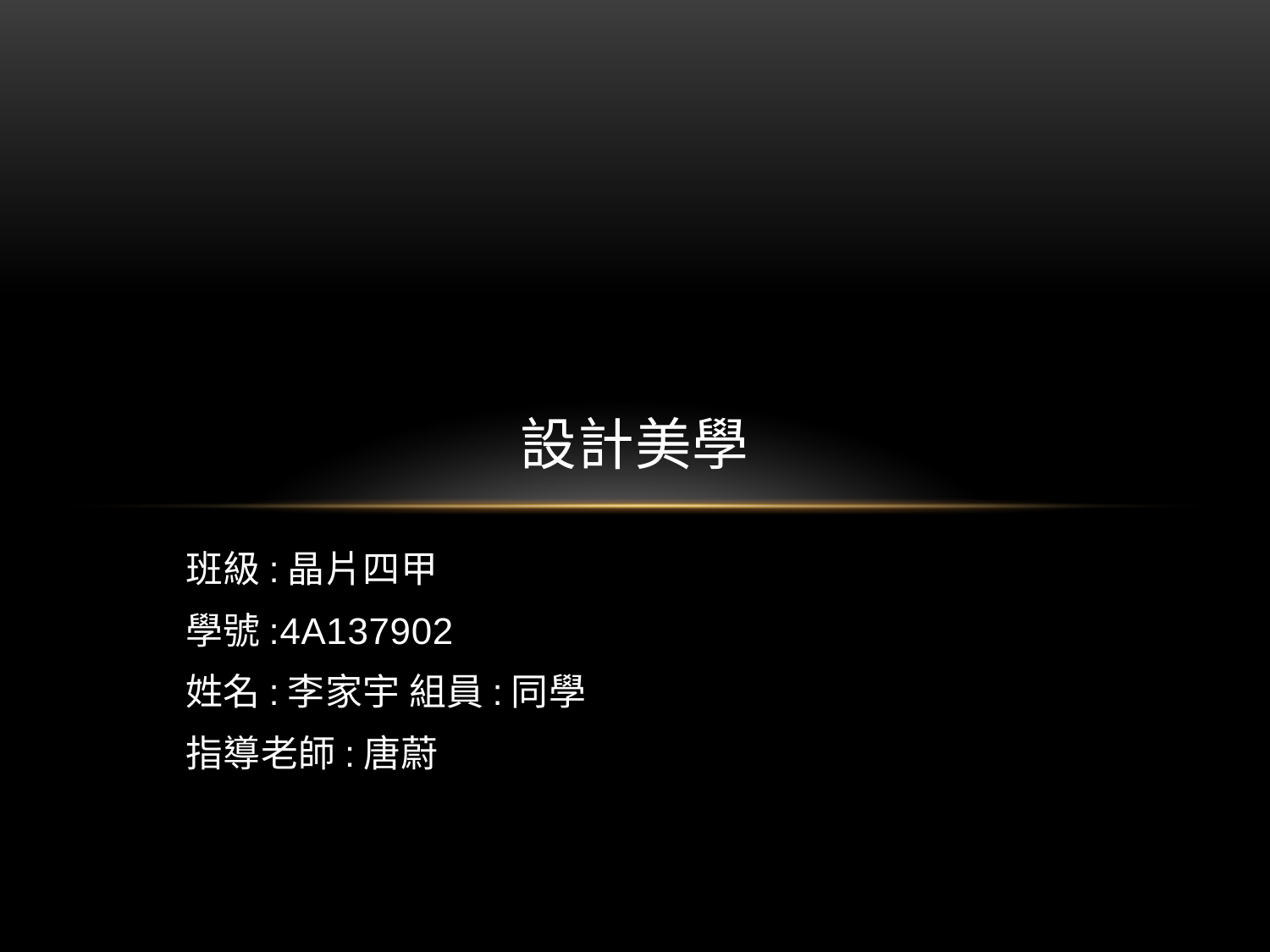

# 設計美學
班級:晶片四甲
學號:4A137902
姓名:李家宇	組員:同學
指導老師:唐蔚